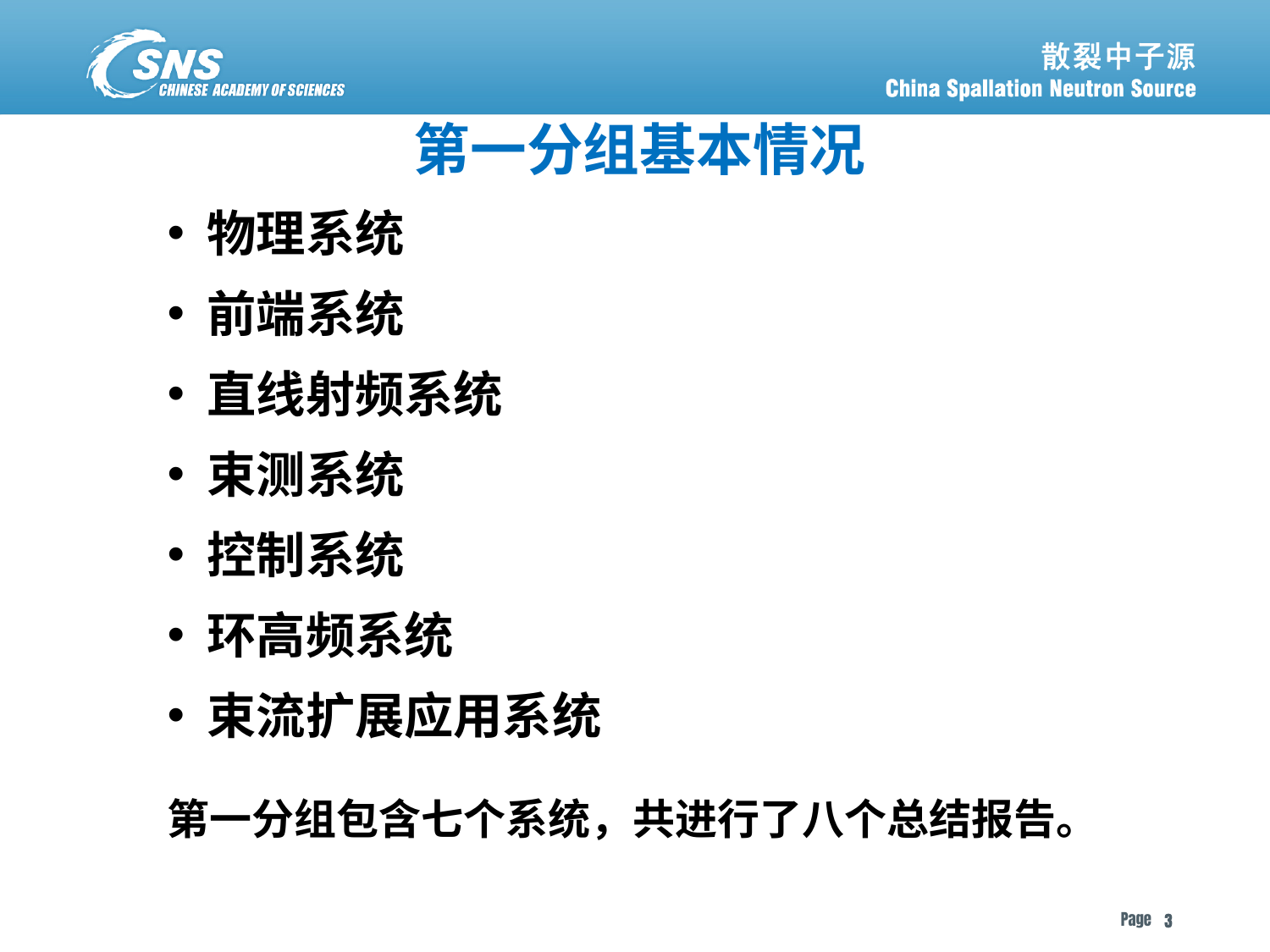

# 第一分组基本情况
物理系统
前端系统
直线射频系统
束测系统
控制系统
环高频系统
束流扩展应用系统
第一分组包含七个系统，共进行了八个总结报告。
3
3